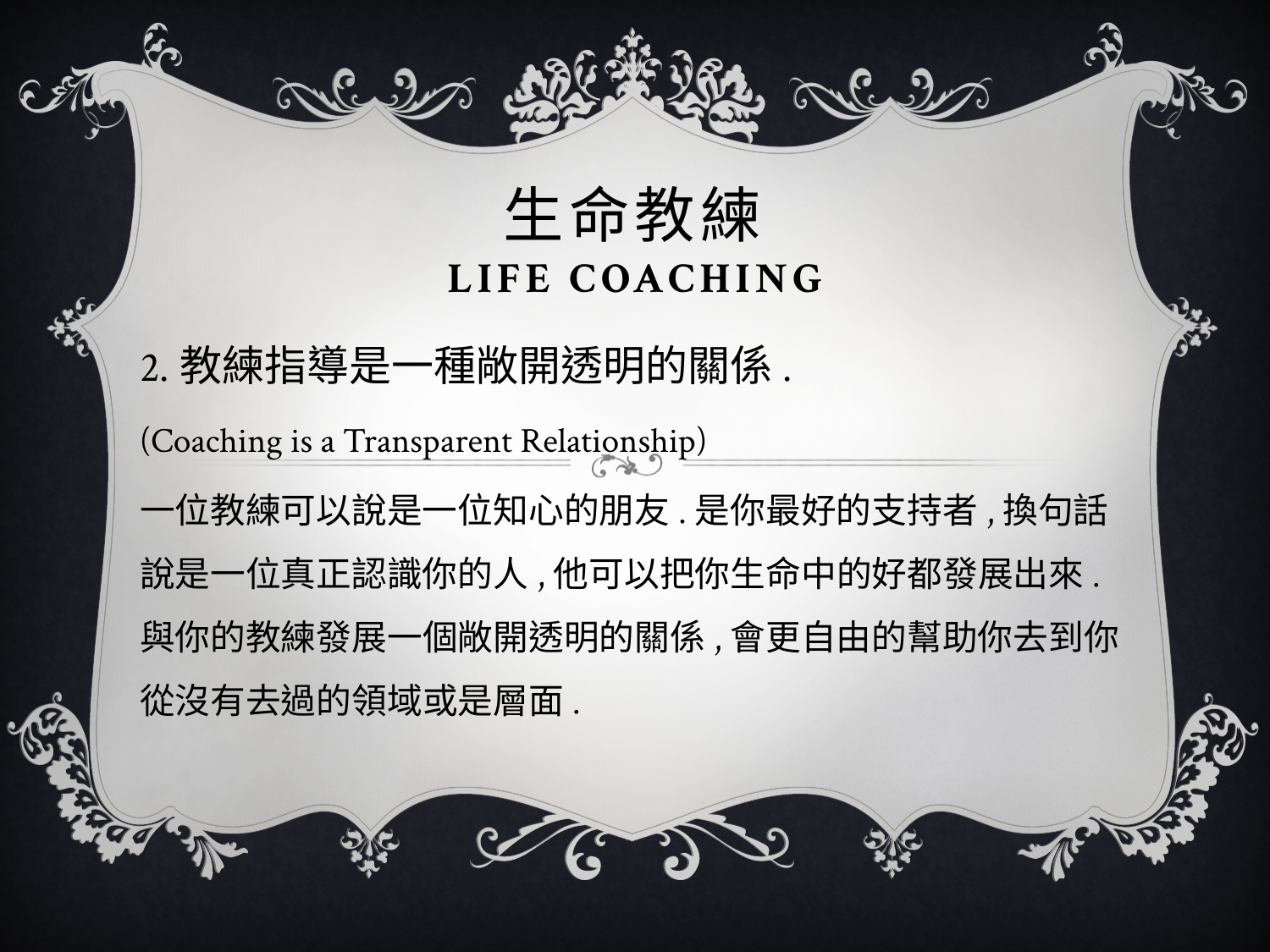

# 生命教練 Life coaching
2.教練指導是一種敞開透明的關係.
(Coaching is a Transparent Relationship)
一位教練可以說是一位知心的朋友.是你最好的支持者,換句話說是一位真正認識你的人,他可以把你生命中的好都發展出來.與你的教練發展一個敞開透明的關係,會更自由的幫助你去到你從沒有去過的領域或是層面.